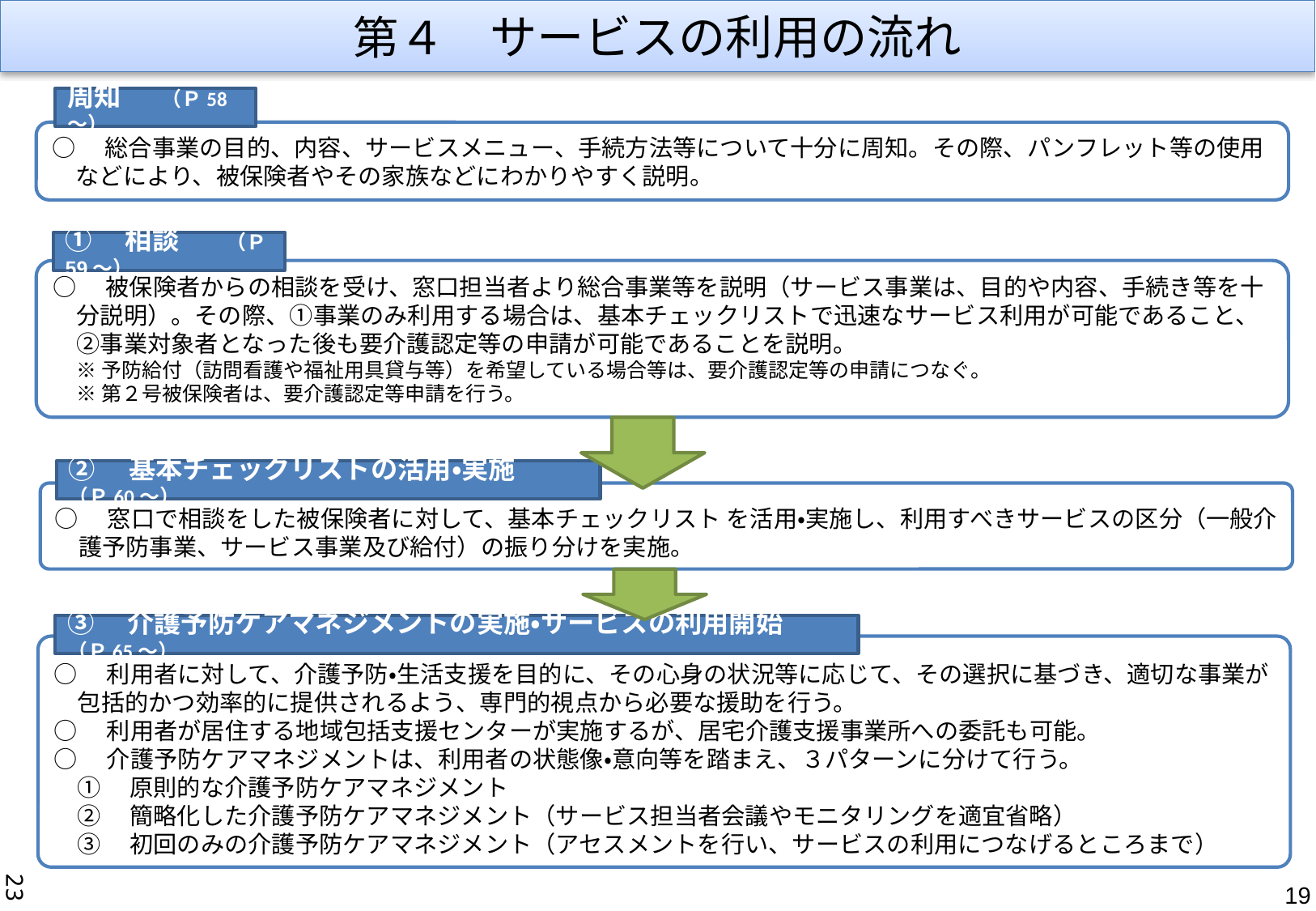

第４　サービスの利用の流れ
周知　　（Ｐ58～）
○　総合事業の目的、内容、サービスメニュー、手続方法等について十分に周知。その際、パンフレット等の使用などにより、被保険者やその家族などにわかりやすく説明。
①　相談　　（Ｐ59～）
○　被保険者からの相談を受け、窓口担当者より総合事業等を説明（サービス事業は、目的や内容、手続き等を十分説明）。その際、①事業のみ利用する場合は、基本チェックリストで迅速なサービス利用が可能であること、②事業対象者となった後も要介護認定等の申請が可能であることを説明。
※予防給付（訪問看護や福祉用具貸与等）を希望している場合等は、要介護認定等の申請につなぐ。
※第２号被保険者は、要介護認定等申請を行う。

②　基本チェックリストの活用・実施　　（Ｐ60～）
○　窓口で相談をした被保険者に対して、基本チェックリスト を活用・実施し、利用すべきサービスの区分（一般介護予防事業、サービス事業及び給付）の振り分けを実施。

③　介護予防ケアマネジメントの実施・サービスの利用開始　　（Ｐ65～）

○　利用者に対して、介護予防・生活支援を目的に、その心身の状況等に応じて、その選択に基づき、適切な事業が包括的かつ効率的に提供されるよう、専門的視点から必要な援助を行う。
○　利用者が居住する地域包括支援センターが実施するが、居宅介護支援事業所への委託も可能。
○　介護予防ケアマネジメントは、利用者の状態像・意向等を踏まえ、３パターンに分けて行う。
①　原則的な介護予防ケアマネジメント
②　簡略化した介護予防ケアマネジメント（サービス担当者会議やモニタリングを適宜省略）
③　初回のみの介護予防ケアマネジメント（アセスメントを行い、サービスの利用につなげるところまで）
23
19